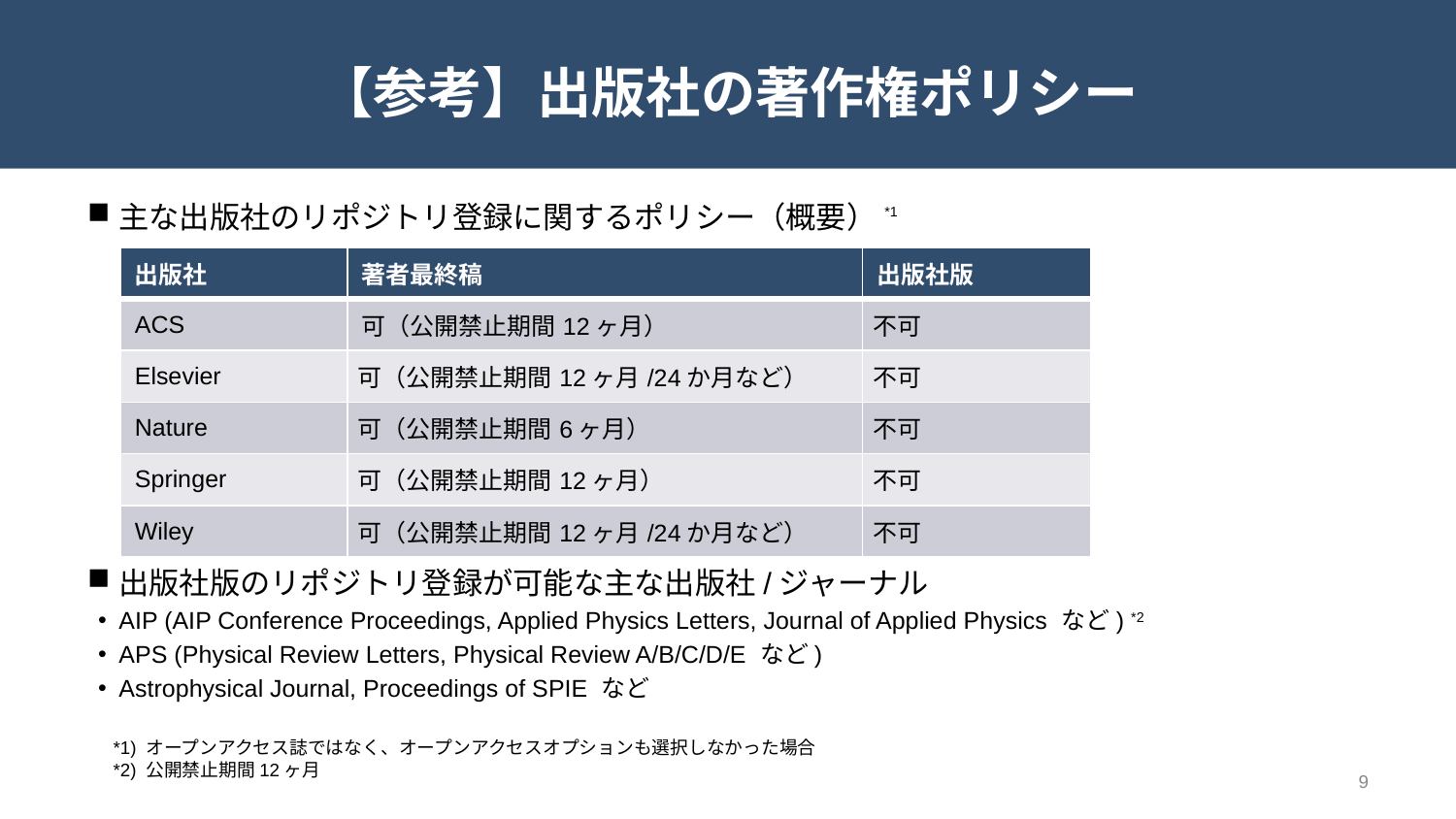

# 【参考】出版社の著作権ポリシー
主な出版社のリポジトリ登録に関するポリシー（概要）*1

出版社版のリポジトリ登録が可能な主な出版社/ジャーナル
AIP (AIP Conference Proceedings, Applied Physics Letters, Journal of Applied Physics など) *2
APS (Physical Review Letters, Physical Review A/B/C/D/E など)
Astrophysical Journal, Proceedings of SPIE など
| 出版社 | 著者最終稿 | 出版社版 |
| --- | --- | --- |
| ACS | 可（公開禁止期間12ヶ月） | 不可 |
| Elsevier | 可（公開禁止期間12ヶ月/24か月など） | 不可 |
| Nature | 可（公開禁止期間6ヶ月） | 不可 |
| Springer | 可（公開禁止期間12ヶ月） | 不可 |
| Wiley | 可（公開禁止期間12ヶ月/24か月など） | 不可 |
*1) オープンアクセス誌ではなく、オープンアクセスオプションも選択しなかった場合
*2) 公開禁止期間12ヶ月
9